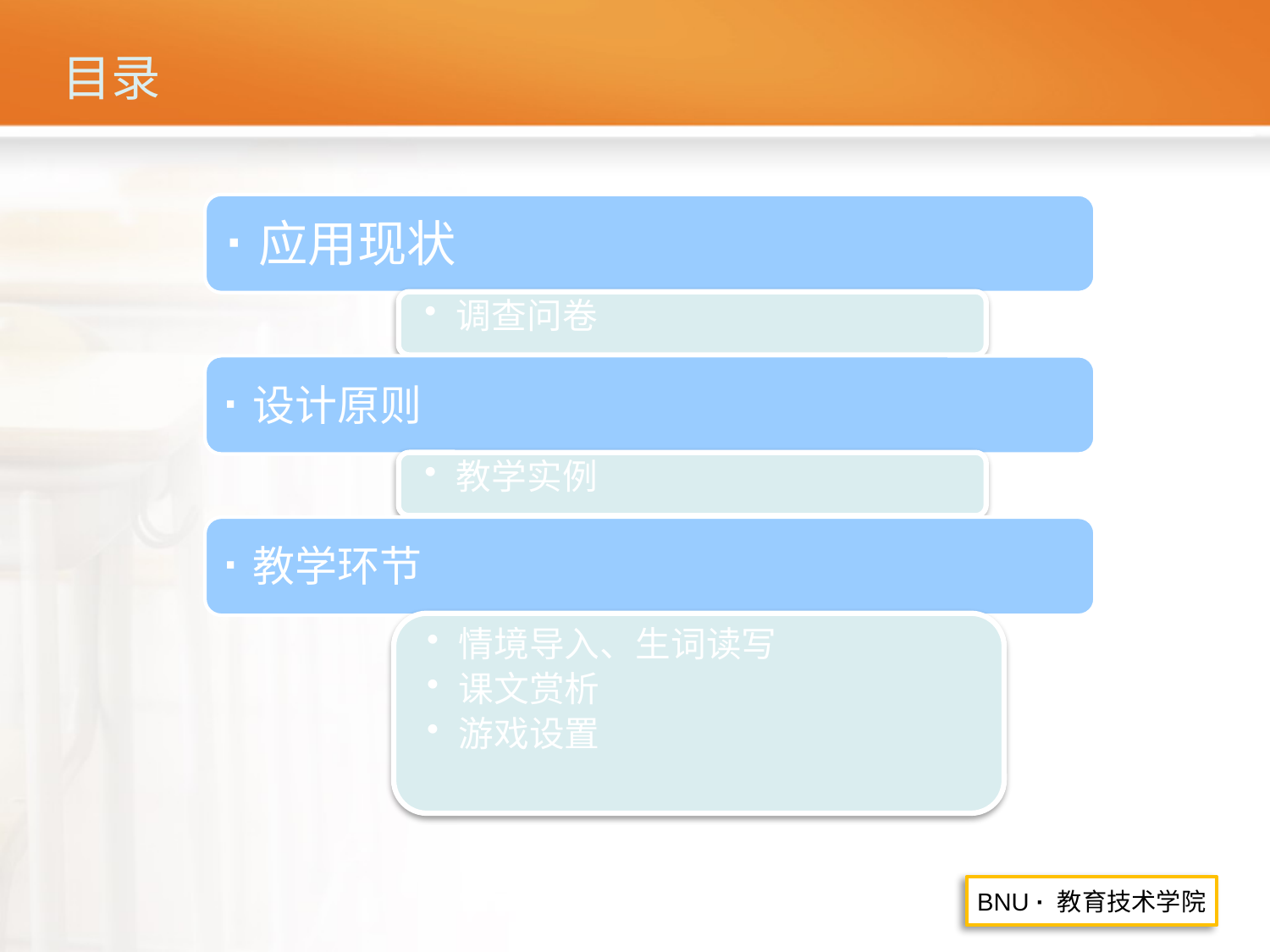

目录
·应用现状
调查问卷
·设计原则
教学实例
·教学环节
情境导入、生词读写
课文赏析
游戏设置